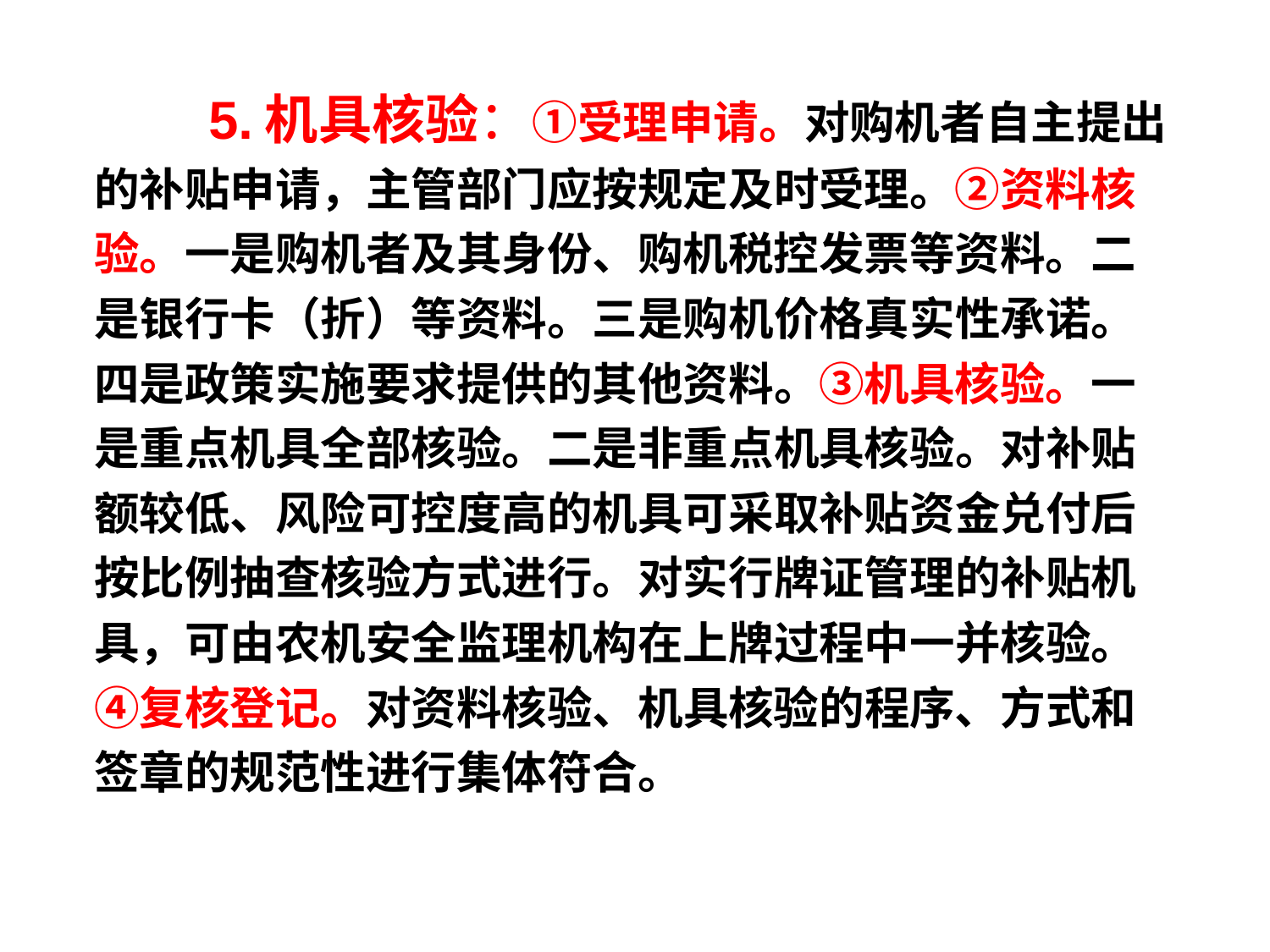

5.机具核验：①受理申请。对购机者自主提出的补贴申请，主管部门应按规定及时受理。②资料核验。一是购机者及其身份、购机税控发票等资料。二是银行卡（折）等资料。三是购机价格真实性承诺。四是政策实施要求提供的其他资料。③机具核验。一是重点机具全部核验。二是非重点机具核验。对补贴额较低、风险可控度高的机具可采取补贴资金兑付后按比例抽查核验方式进行。对实行牌证管理的补贴机具，可由农机安全监理机构在上牌过程中一并核验。④复核登记。对资料核验、机具核验的程序、方式和签章的规范性进行集体符合。